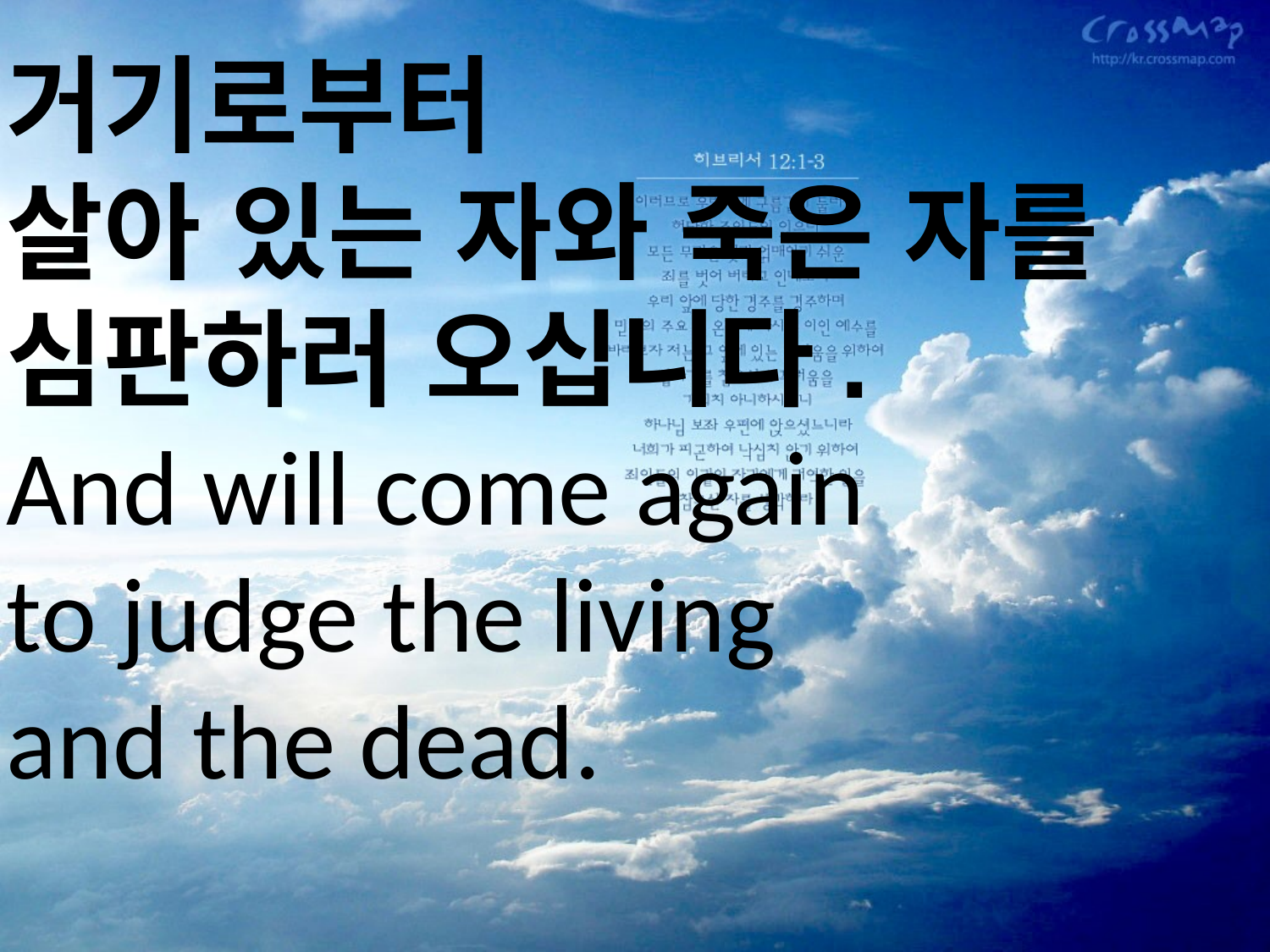

거기로부터
살아 있는 자와 죽은 자를
심판하러 오십니다.
And will come again
to judge the living
and the dead.